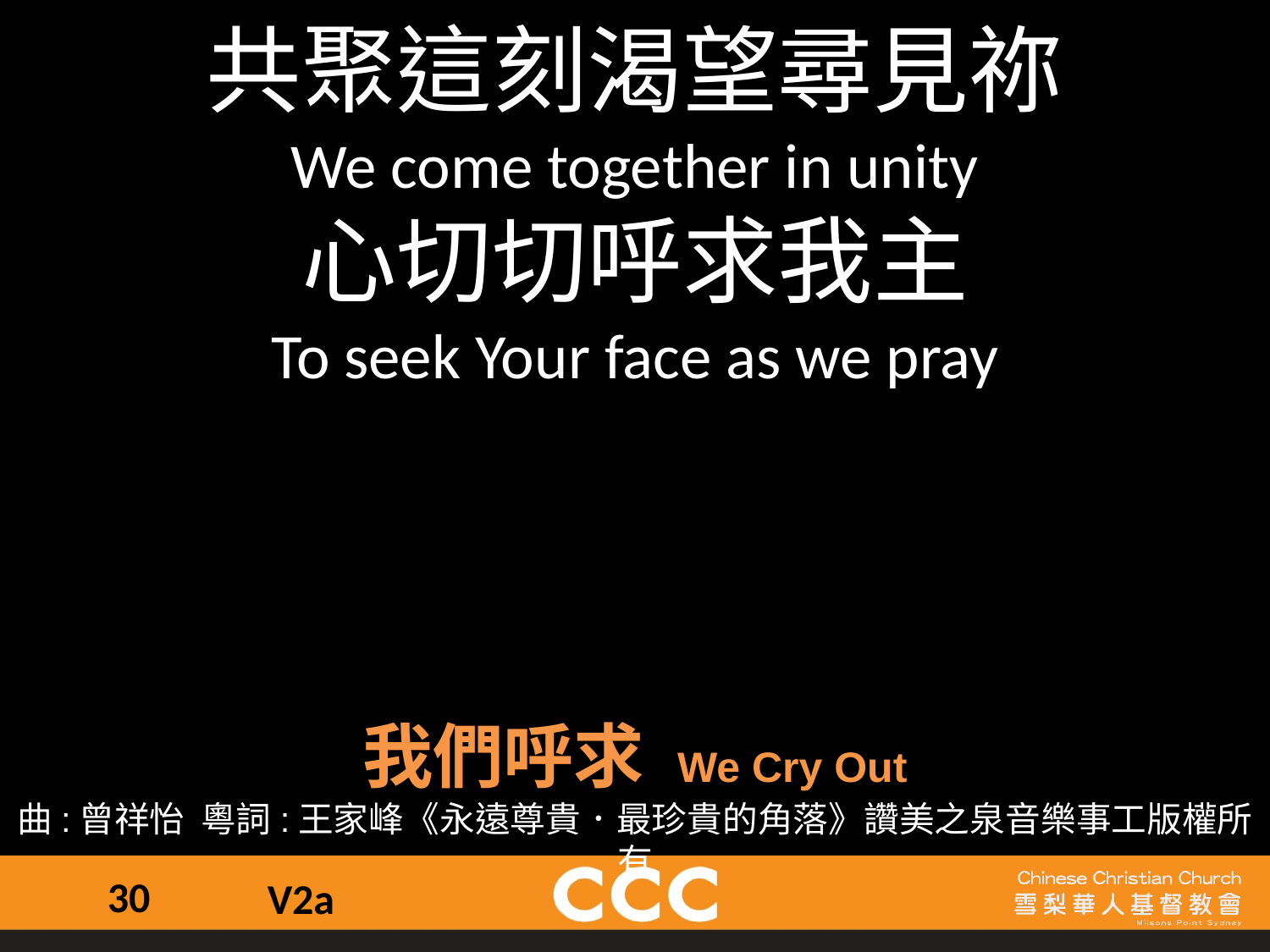

共聚這刻渴望尋見祢
We come together in unity
心切切呼求我主
To seek Your face as we pray
我們呼求 We Cry Out
曲:曾祥怡  粵詞:王家峰《永遠尊貴．最珍貴的角落》讚美之泉音樂事工版權所有
30
V2a